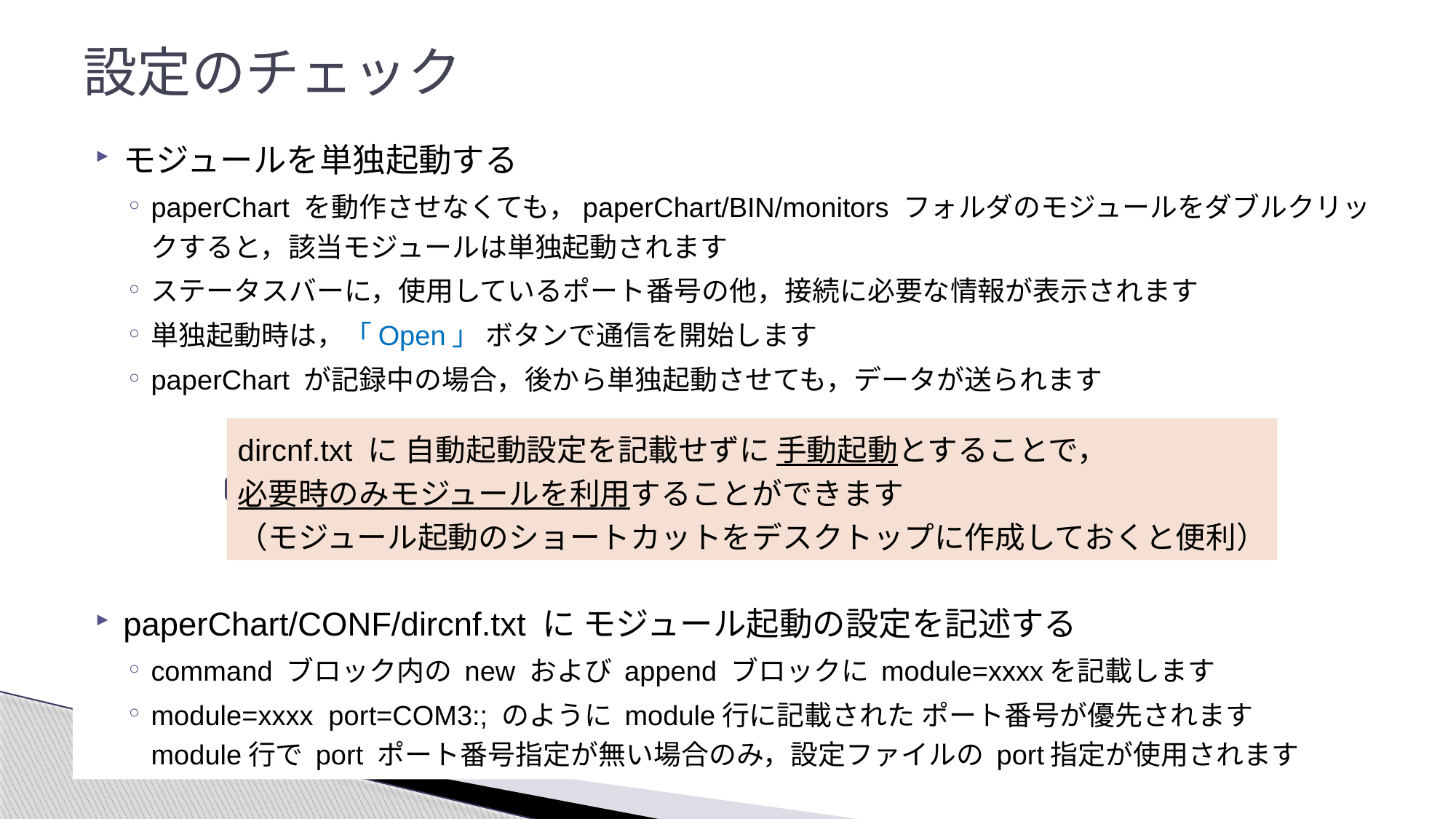

# 設定のチェック
モジュールを単独起動する
paperChart を動作させなくても，paperChart/BIN/monitors フォルダのモジュールをダブルクリックすると，該当モジュールは単独起動されます
ステータスバーに，使用しているポート番号の他，接続に必要な情報が表示されます
単独起動時は，「Open」 ボタンで通信を開始します
paperChart が記録中の場合，後から単独起動させても，データが送られます

paperChart/CONF/dircnf.txt に モジュール起動の設定を記述する
command ブロック内の new および append ブロックに module=xxxxを記載します
module=xxxx  port=COM3:; のように module行に記載された ポート番号が優先されます
module行で port ポート番号指定が無い場合のみ，設定ファイルの port指定が使用されます
dircnf.txt に 自動起動設定を記載せずに 手動起動とすることで，
必要時のみモジュールを利用することができます
（モジュール起動のショートカットをデスクトップに作成しておくと便利）